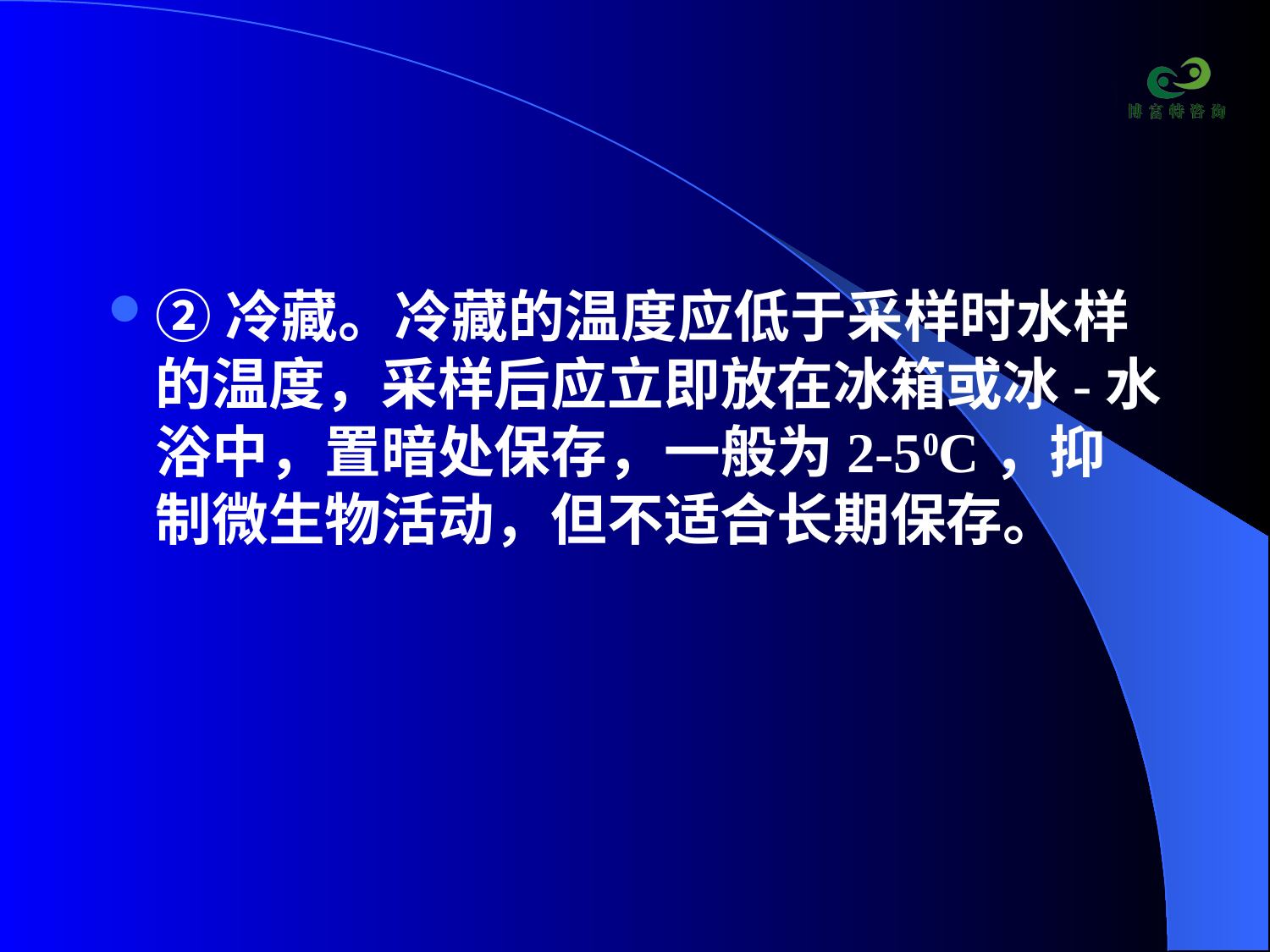

#
②冷藏。冷藏的温度应低于采样时水样的温度，采样后应立即放在冰箱或冰-水浴中，置暗处保存，一般为2-50C，抑制微生物活动，但不适合长期保存。